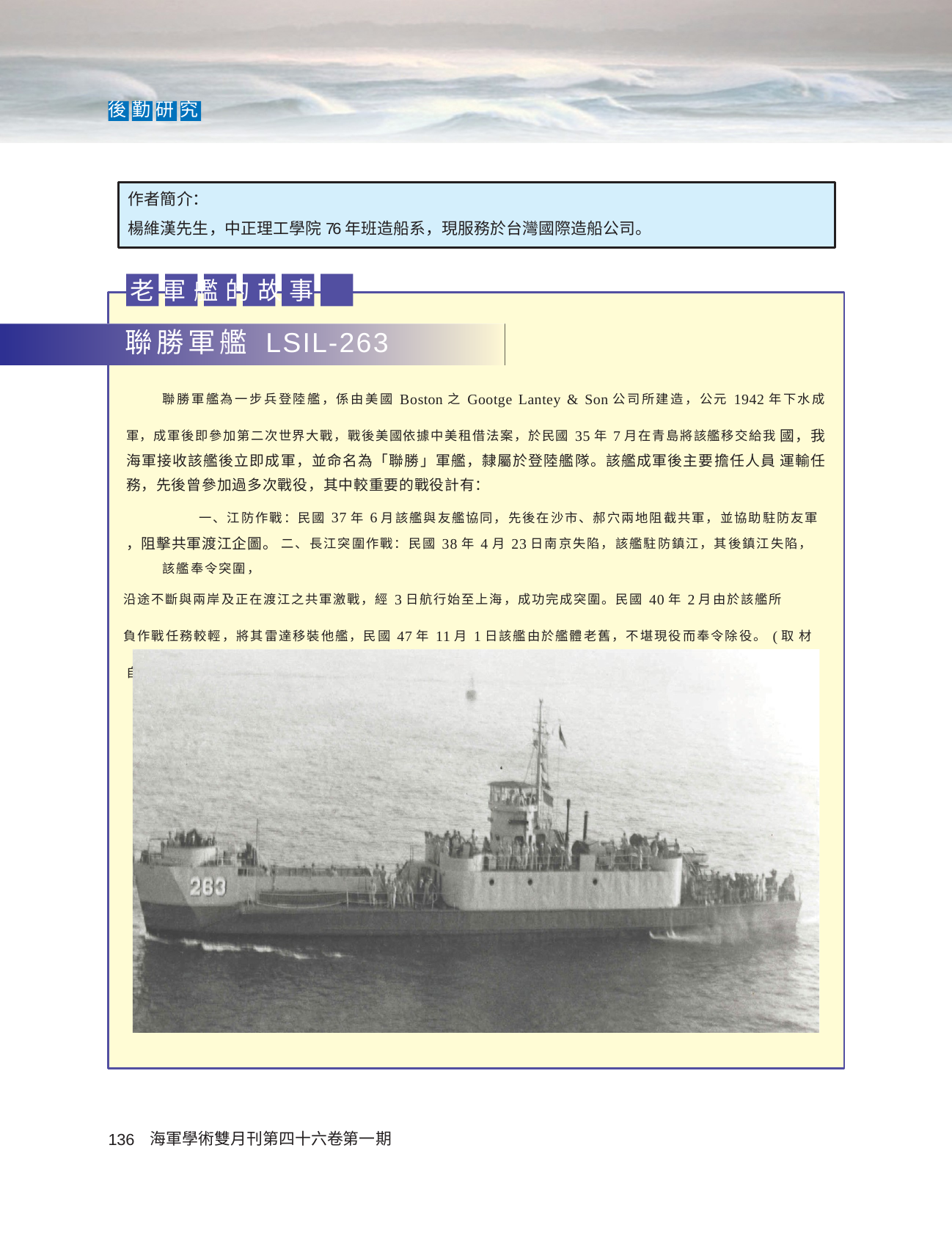

後 勤 研 究

作者簡介：

楊維漢先生，中正理工學院76年班造船系，現服務於台灣國際造船公司。

老 軍 艦 的 故 事

聯勝軍艦 LSIL-263

聯勝軍艦為一步兵登陸艦，係由美國Boston之Gootge Lantey & Son公司所建造，公元1942年下水成 軍，成軍後即參加第二次世界大戰，戰後美國依據中美租借法案，於民國35年7月在青島將該艦移交給我 國，我海軍接收該艦後立即成軍，並命名為「聯勝」軍艦，隸屬於登陸艦隊。該艦成軍後主要擔任人員 運輸任務，先後曾參加過多次戰役，其中較重要的戰役計有：
一、江防作戰：民國37年6月該艦與友艦協同，先後在沙市、郝穴兩地阻截共軍，並協助駐防友軍
，阻擊共軍渡江企圖。 二、長江突圍作戰：民國38年4月23日南京失陷，該艦駐防鎮江，其後鎮江失陷，該艦奉令突圍，
沿途不斷與兩岸及正在渡江之共軍激戰，經3日航行始至上海，成功完成突圍。民國40年2月由於該艦所
負作戰任務較輕，將其雷達移裝他艦，民國47年11月1日該艦由於艦體老舊，不堪現役而奉令除役。(取 材自老軍艦的故事)

海軍學術雙月刊第四十六卷第一期
136